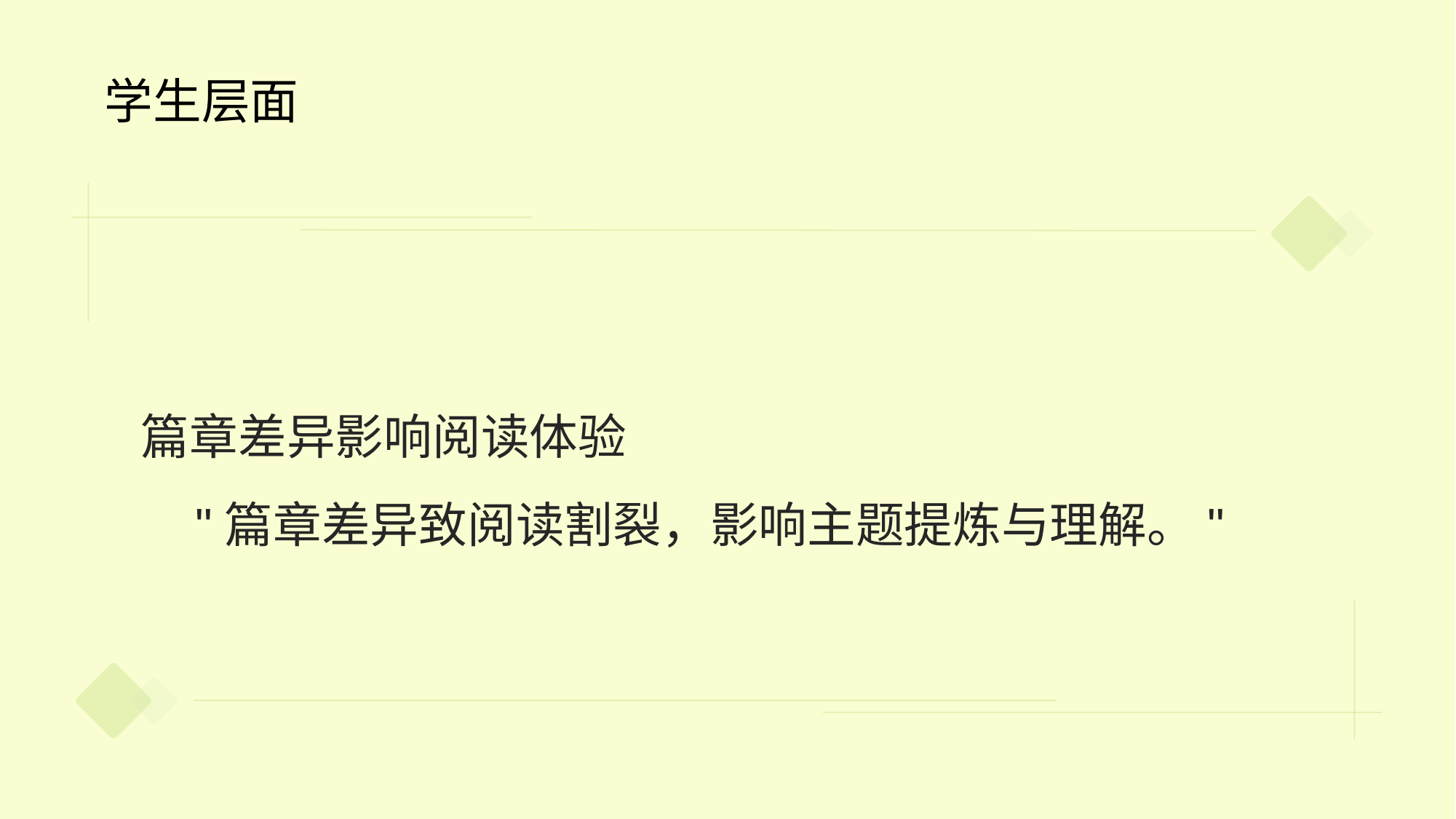

# 学生层面

篇章差异影响阅读体验
"篇章差异致阅读割裂，影响主题提炼与理解。"